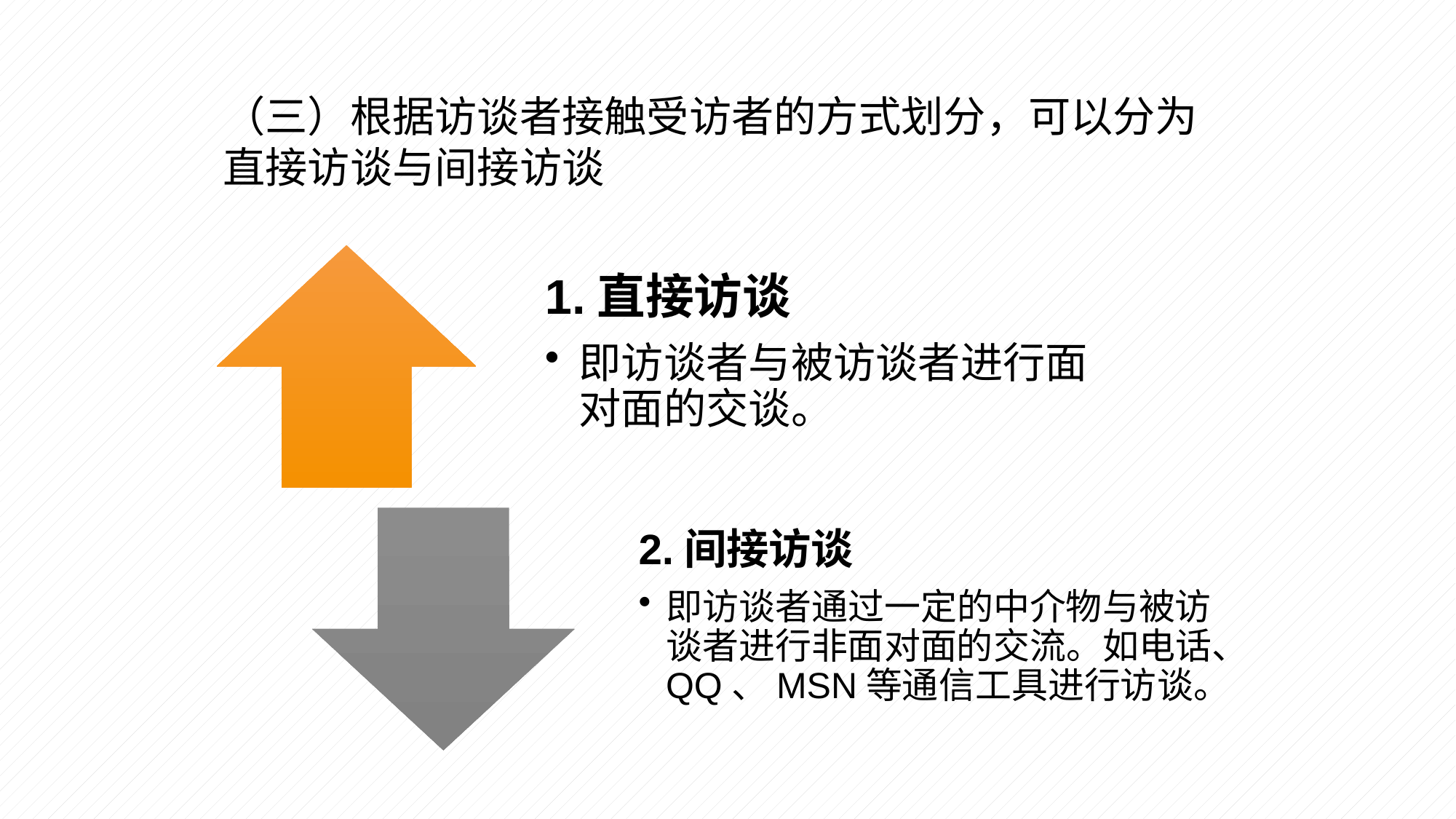

（三）根据访谈者接触受访者的方式划分，可以分为直接访谈与间接访谈
1.直接访谈
即访谈者与被访谈者进行面对面的交谈。
2.间接访谈
即访谈者通过一定的中介物与被访谈者进行非面对面的交流。如电话、QQ、MSN等通信工具进行访谈。